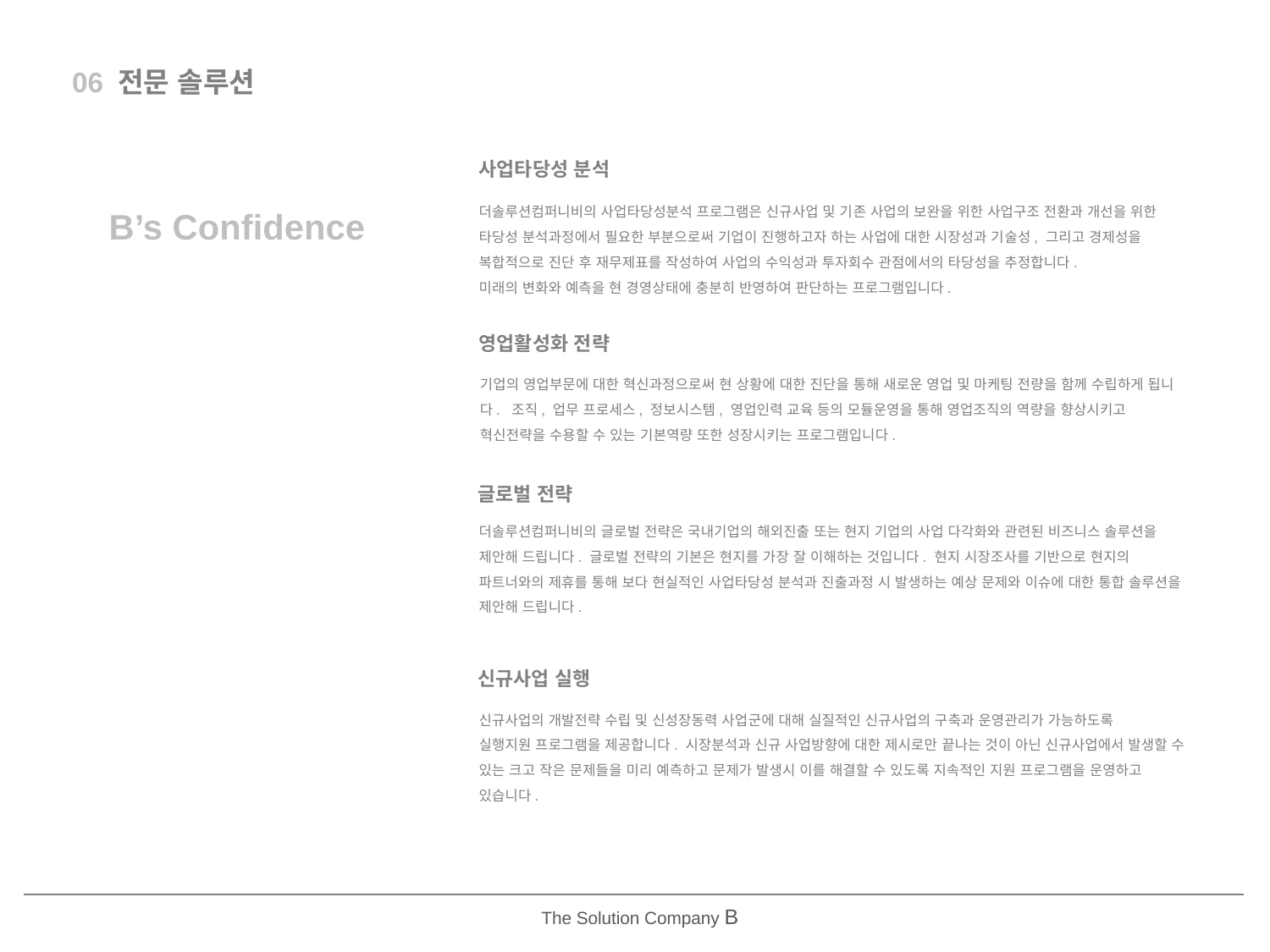

06 전문 솔루션
사업타당성 분석
더솔루션컴퍼니비의 사업타당성분석 프로그램은 신규사업 및 기존 사업의 보완을 위한 사업구조 전환과 개선을 위한 타당성 분석과정에서 필요한 부분으로써 기업이 진행하고자 하는 사업에 대한 시장성과 기술성, 그리고 경제성을 복합적으로 진단 후 재무제표를 작성하여 사업의 수익성과 투자회수 관점에서의 타당성을 추정합니다.
미래의 변화와 예측을 현 경영상태에 충분히 반영하여 판단하는 프로그램입니다.
B’s Confidence
영업활성화 전략
기업의 영업부문에 대한 혁신과정으로써 현 상황에 대한 진단을 통해 새로운 영업 및 마케팅 전량을 함께 수립하게 됩니다.  조직, 업무 프로세스, 정보시스템, 영업인력 교육 등의 모듈운영을 통해 영업조직의 역량을 향상시키고 혁신전략을 수용할 수 있는 기본역량 또한 성장시키는 프로그램입니다.
글로벌 전략
더솔루션컴퍼니비의 글로벌 전략은 국내기업의 해외진출 또는 현지 기업의 사업 다각화와 관련된 비즈니스 솔루션을 제안해 드립니다. 글로벌 전략의 기본은 현지를 가장 잘 이해하는 것입니다. 현지 시장조사를 기반으로 현지의 파트너와의 제휴를 통해 보다 현실적인 사업타당성 분석과 진출과정 시 발생하는 예상 문제와 이슈에 대한 통합 솔루션을 제안해 드립니다.
신규사업 실행
신규사업의 개발전략 수립 및 신성장동력 사업군에 대해 실질적인 신규사업의 구축과 운영관리가 가능하도록
실행지원 프로그램을 제공합니다. 시장분석과 신규 사업방향에 대한 제시로만 끝나는 것이 아닌 신규사업에서 발생할 수 있는 크고 작은 문제들을 미리 예측하고 문제가 발생시 이를 해결할 수 있도록 지속적인 지원 프로그램을 운영하고 있습니다.